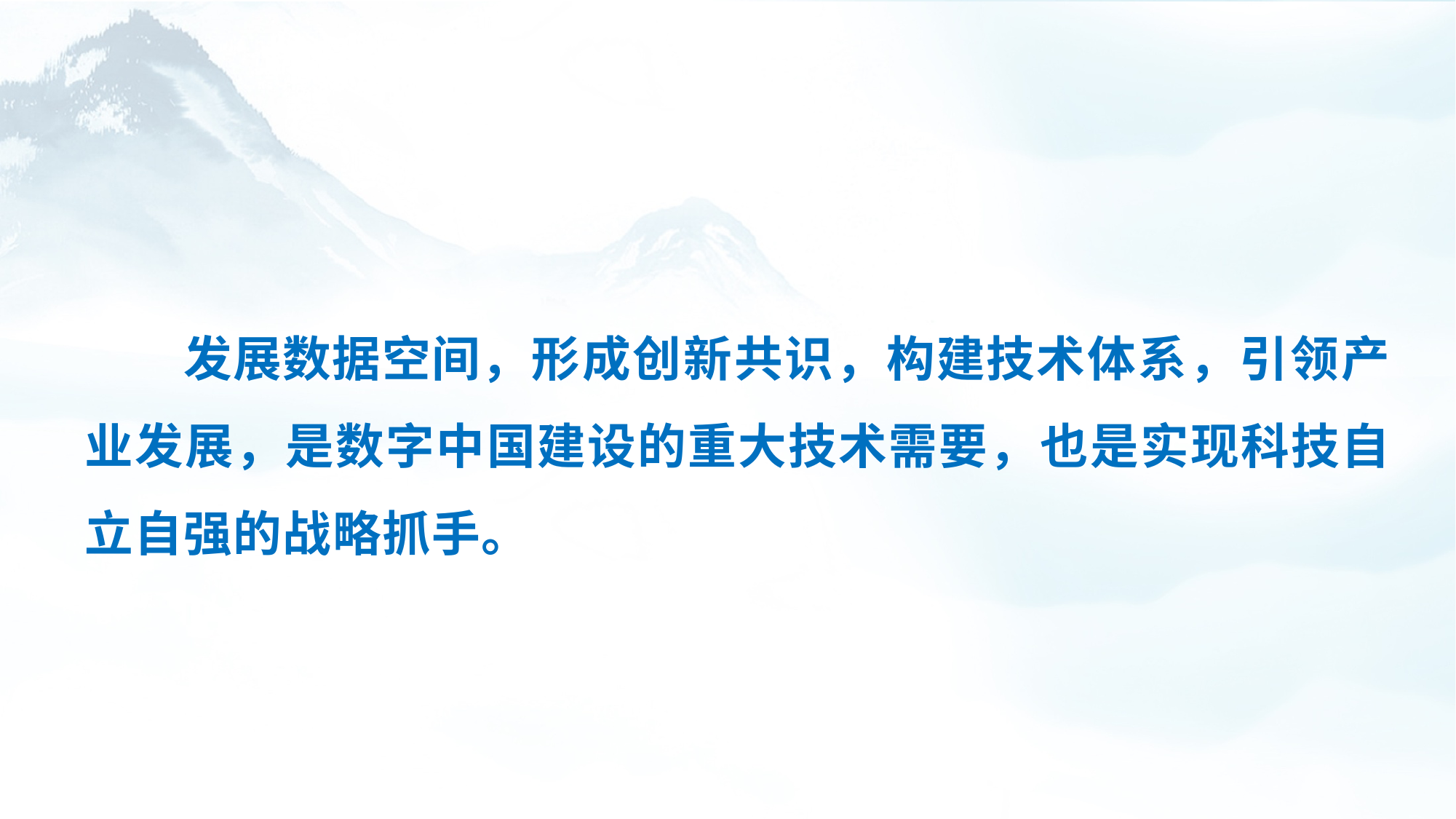

发展数据空间，形成创新共识，构建技术体系，引领产业发展，是数字中国建设的重大技术需要，也是实现科技自立自强的战略抓手。